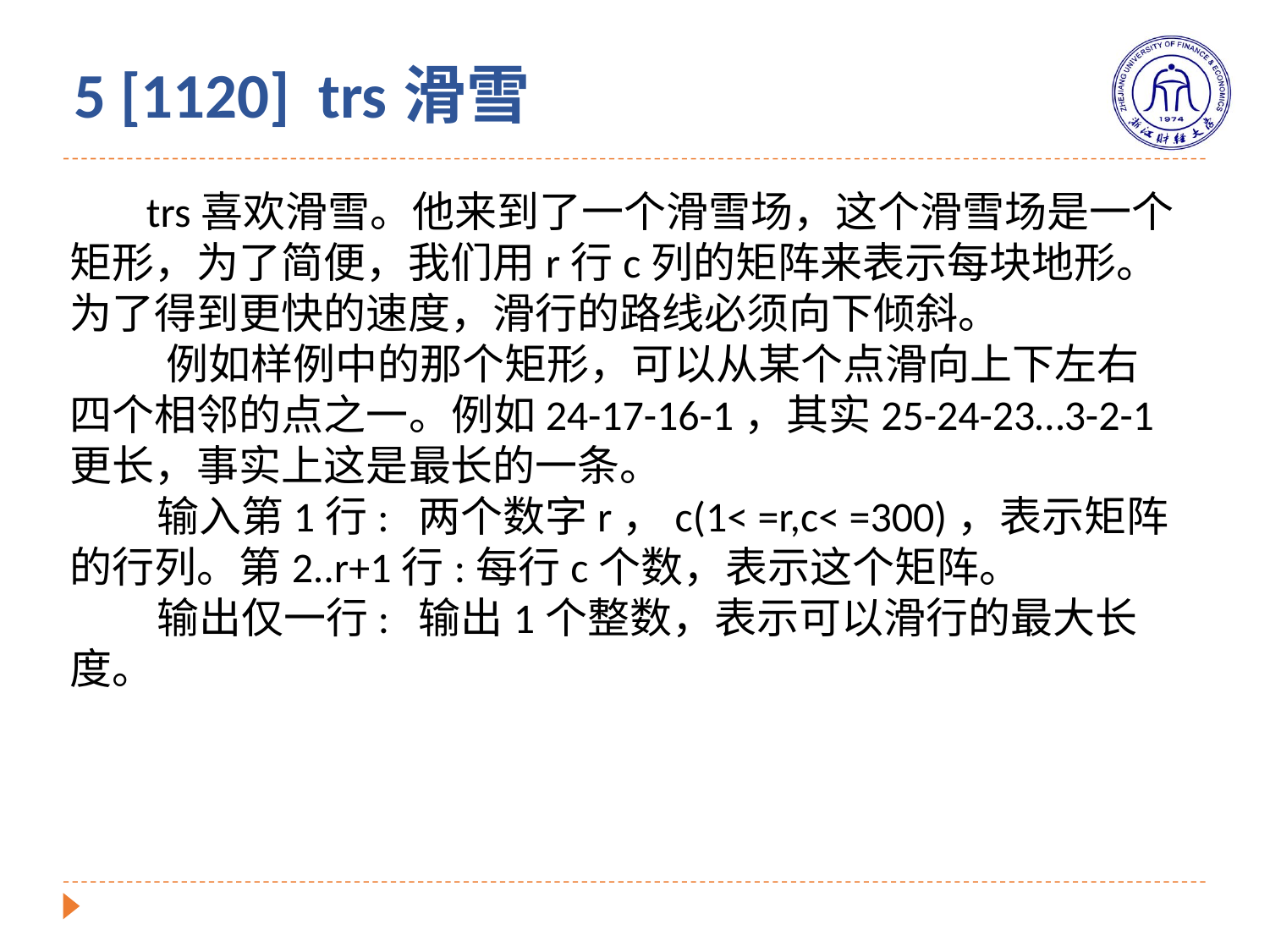

5 [1120]  trs滑雪

        trs喜欢滑雪。他来到了一个滑雪场，这个滑雪场是一个矩形，为了简便，我们用r行c列的矩阵来表示每块地形。为了得到更快的速度，滑行的路线必须向下倾斜。
         例如样例中的那个矩形，可以从某个点滑向上下左右四个相邻的点之一。例如24-17-16-1，其实25-24-23…3-2-1更长，事实上这是最长的一条。
        输入第1行:  两个数字r，c(1< =r,c< =300)，表示矩阵的行列。第2..r+1行:每行c个数，表示这个矩阵。
        输出仅一行:  输出1个整数，表示可以滑行的最大长度。